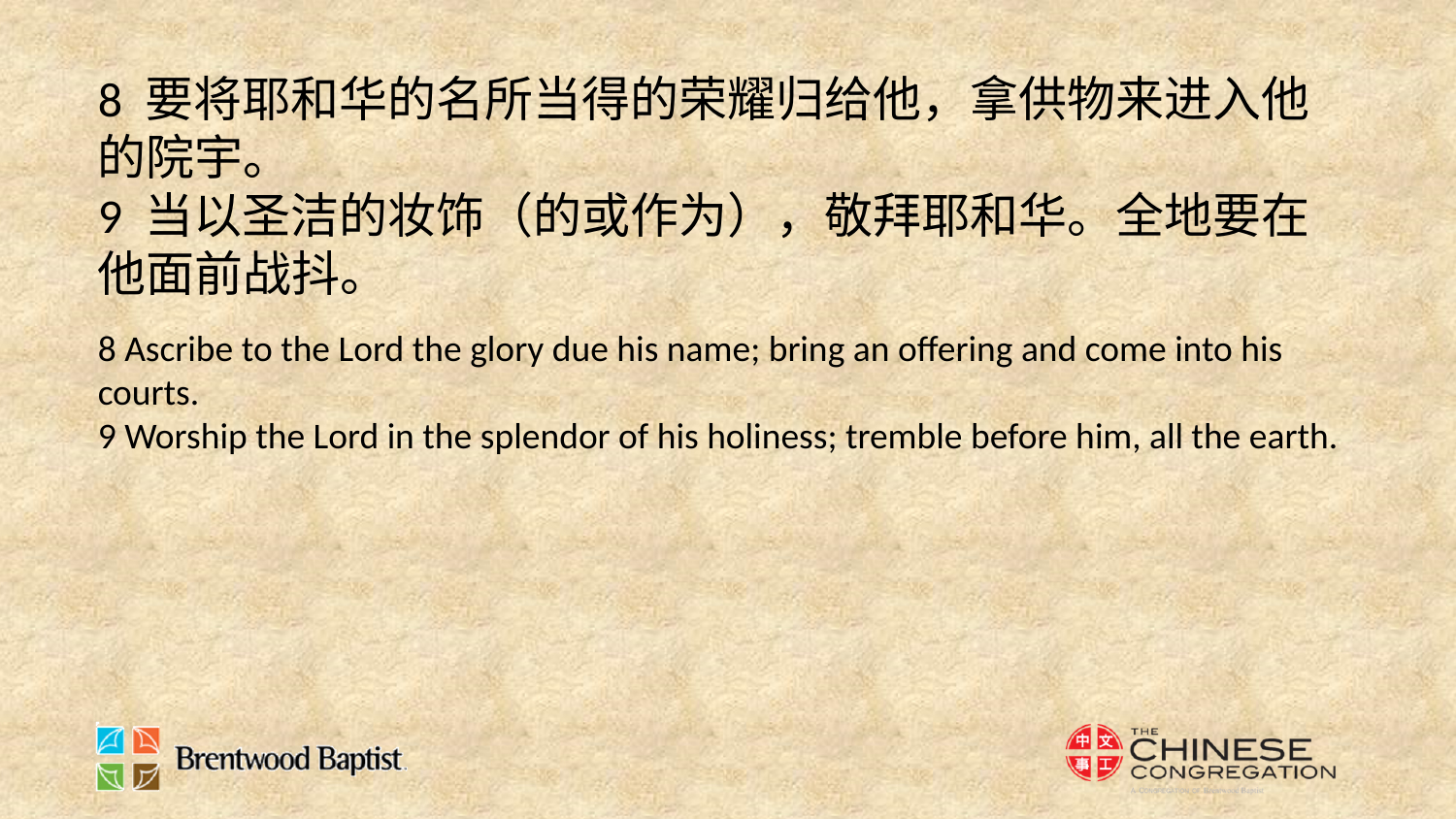

8 要将耶和华的名所当得的荣耀归给他，拿供物来进入他的院宇。
9 当以圣洁的妆饰（的或作为），敬拜耶和华。全地要在他面前战抖。

8 Ascribe to the Lord the glory due his name; bring an offering and come into his courts.
9 Worship the Lord in the splendor of his holiness; tremble before him, all the earth.